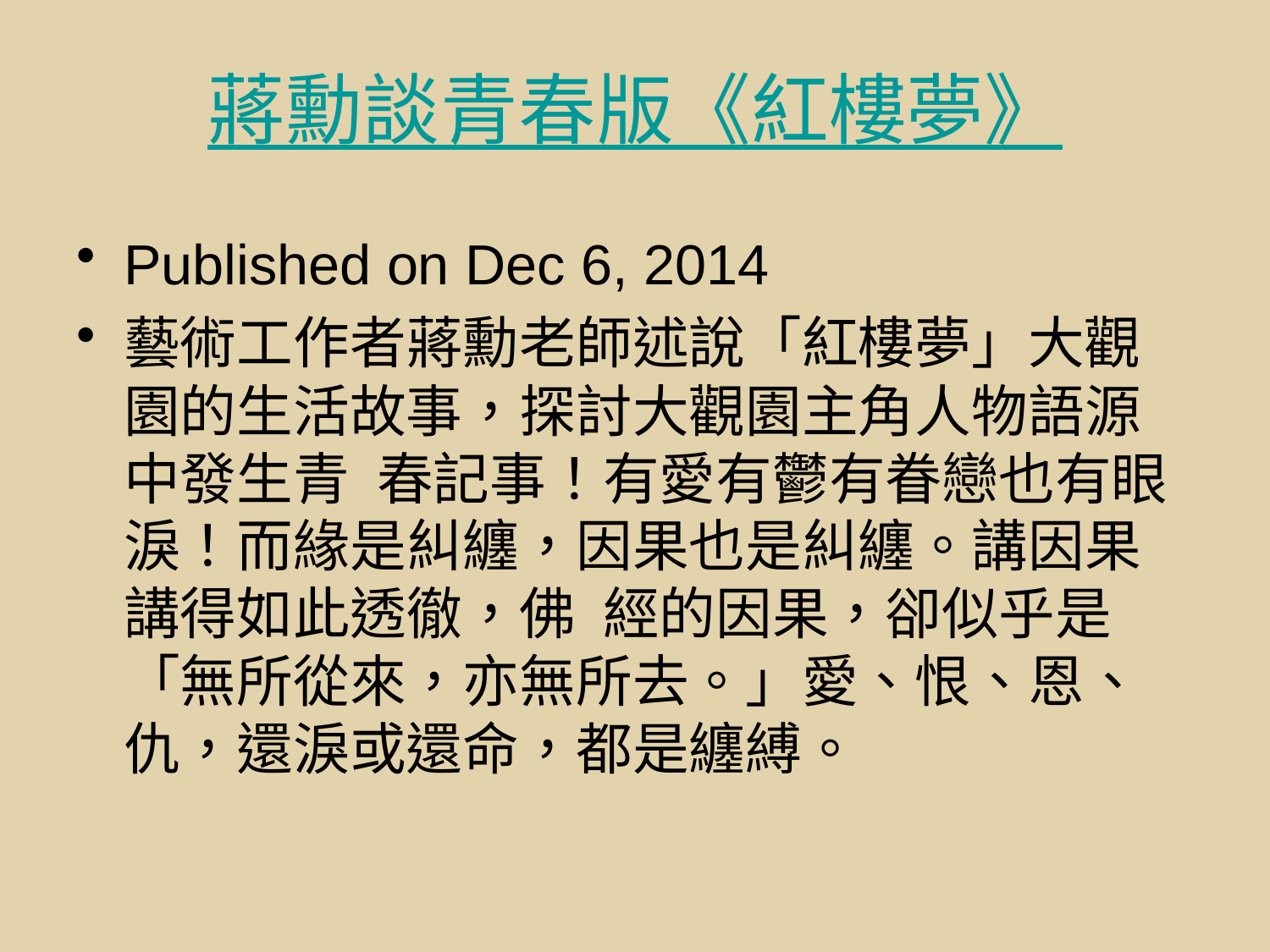

# 蔣勳談青春版《紅樓夢》
Published on Dec 6, 2014
藝術工作者蔣勳老師述說「紅樓夢」大觀園的生活故事，探討大觀園主角人物語源中發生青­春記事！有愛有鬱有眷戀也有眼淚！而緣是糾纏，因果也是糾纏。講因果講得如此透徹，佛­經的因果，卻似乎是「無所從來，亦無所去。」愛、恨、恩、仇，還淚或還命，都是纏縛。